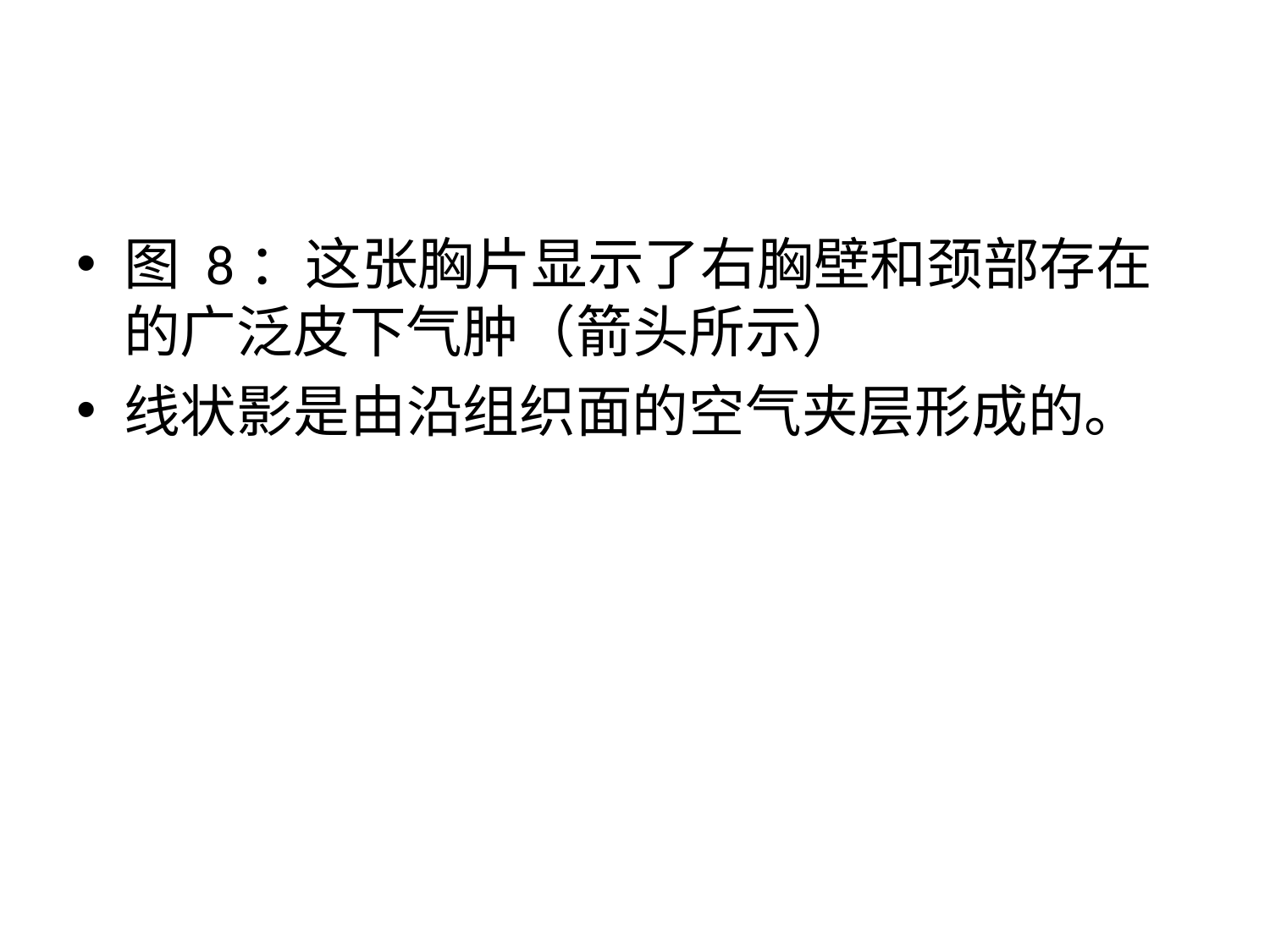

#
图 8：这张胸片显示了右胸壁和颈部存在的广泛皮下气肿（箭头所示）
线状影是由沿组织面的空气夹层形成的。